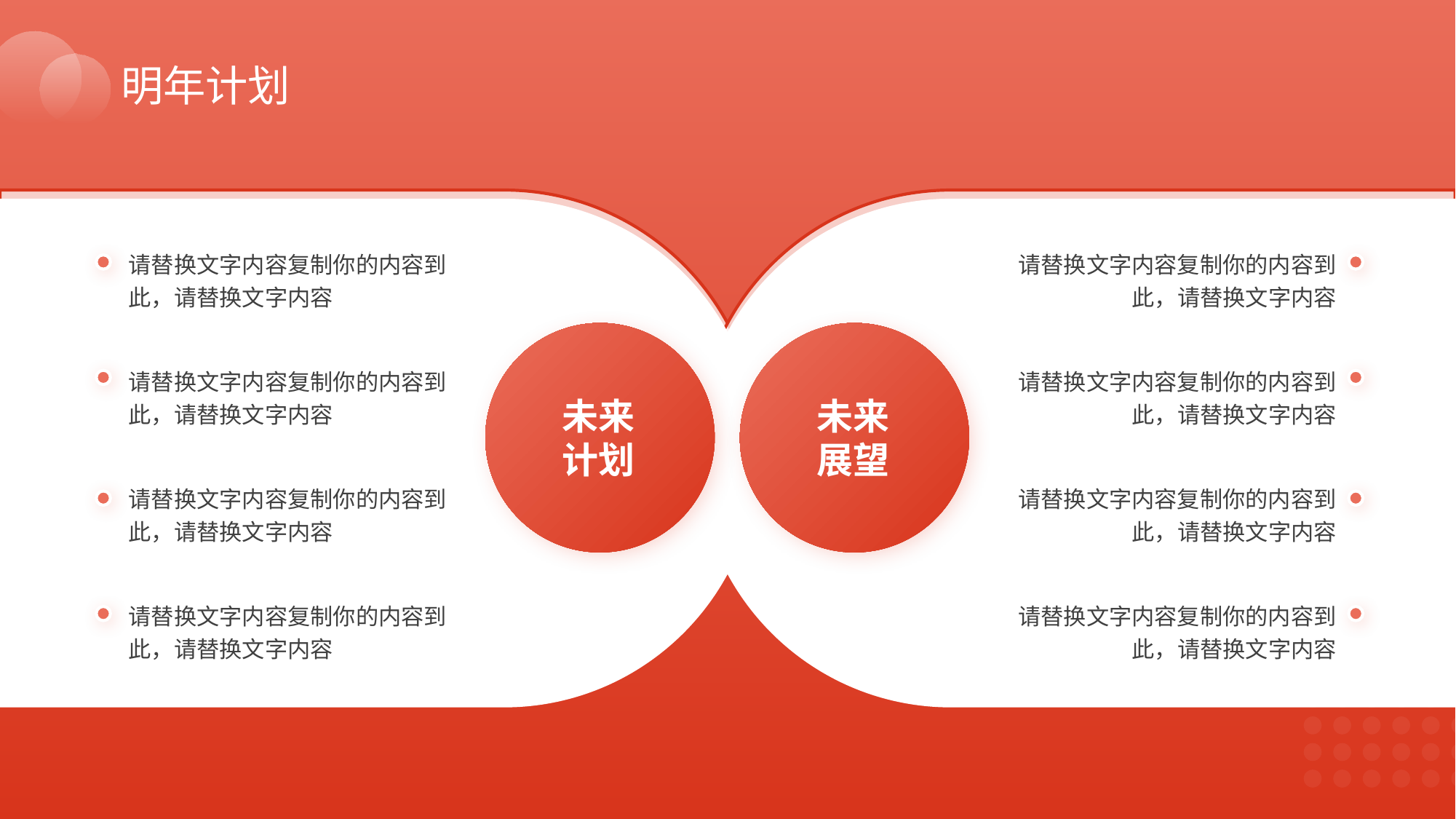

明年计划

请替换文字内容复制你的内容到此，请替换文字内容
请替换文字内容复制你的内容到此，请替换文字内容

请替换文字内容复制你的内容到此，请替换文字内容
请替换文字内容复制你的内容到此，请替换文字内容

未来
计划
未来
展望
请替换文字内容复制你的内容到此，请替换文字内容
请替换文字内容复制你的内容到此，请替换文字内容

请替换文字内容复制你的内容到此，请替换文字内容
请替换文字内容复制你的内容到此，请替换文字内容